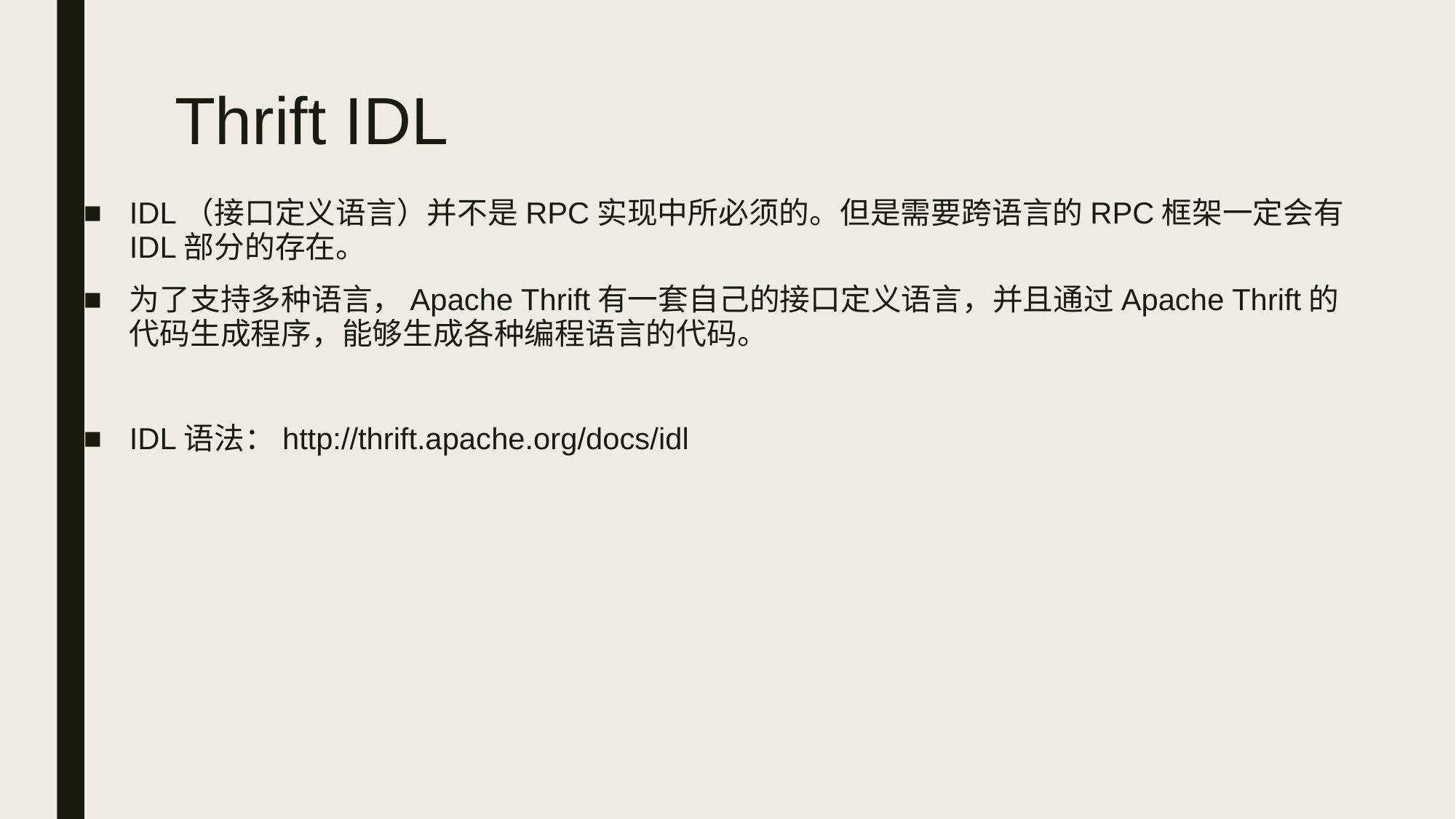

# Thrift IDL
IDL（接口定义语言）并不是RPC实现中所必须的。但是需要跨语言的RPC框架一定会有IDL部分的存在。
为了支持多种语言，Apache Thrift有一套自己的接口定义语言，并且通过Apache Thrift的代码生成程序，能够生成各种编程语言的代码。

IDL语法：http://thrift.apache.org/docs/idl